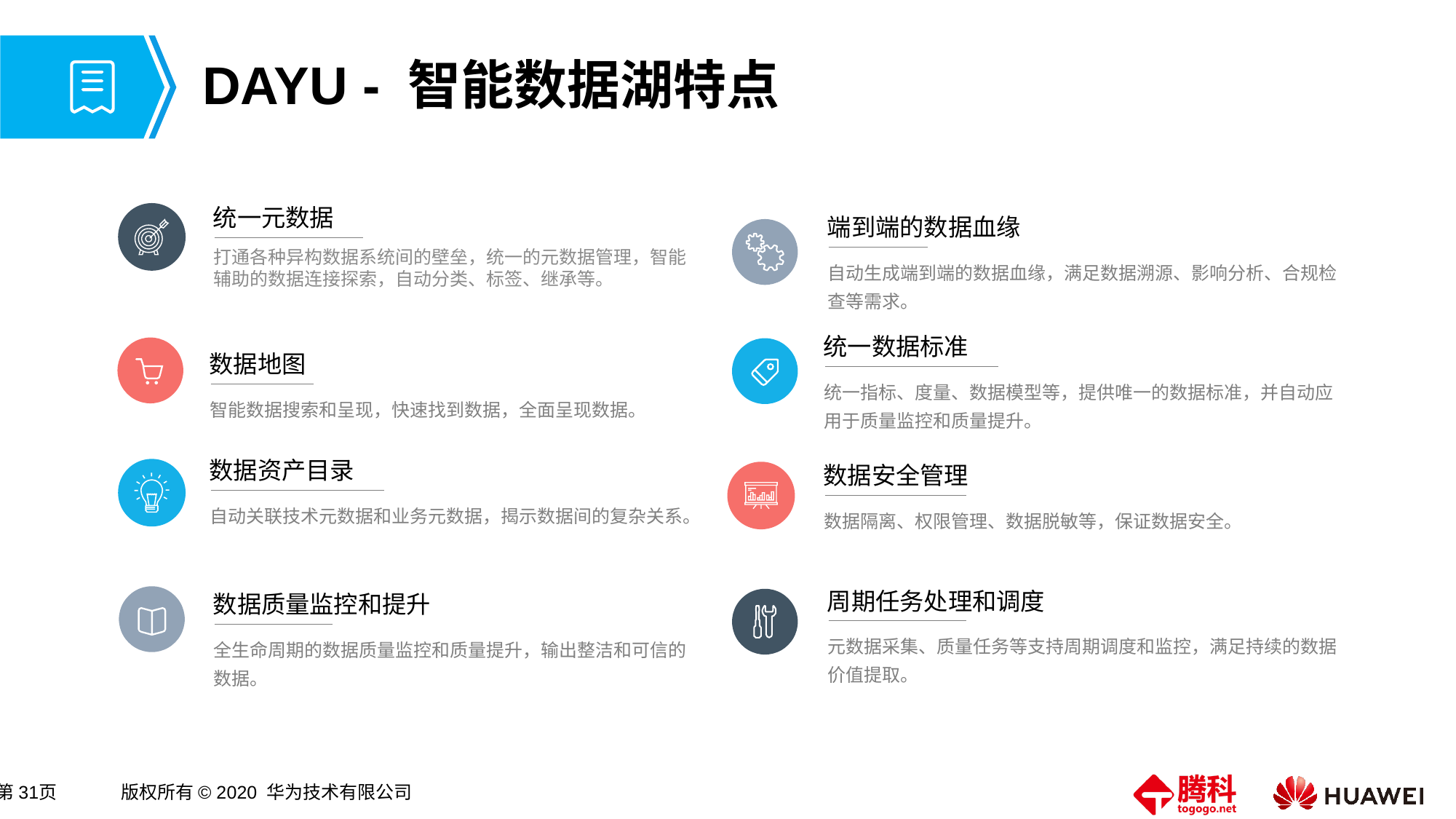

# DAYU - 智能数据湖特点
统一元数据

端到端的数据血缘

打通各种异构数据系统间的壁垒，统一的元数据管理，智能辅助的数据连接探索，自动分类、标签、继承等。
自动生成端到端的数据血缘，满足数据溯源、影响分析、合规检查等需求。
统一数据标准

数据地图
统一指标、度量、数据模型等，提供唯一的数据标准，并自动应用于质量监控和质量提升。
智能数据搜索和呈现，快速找到数据，全面呈现数据。
数据资产目录
数据安全管理

自动关联技术元数据和业务元数据，揭示数据间的复杂关系。
数据隔离、权限管理、数据脱敏等，保证数据安全。
周期任务处理和调度
数据质量监控和提升

元数据采集、质量任务等支持周期调度和监控，满足持续的数据价值提取。
全生命周期的数据质量监控和质量提升，输出整洁和可信的数据。